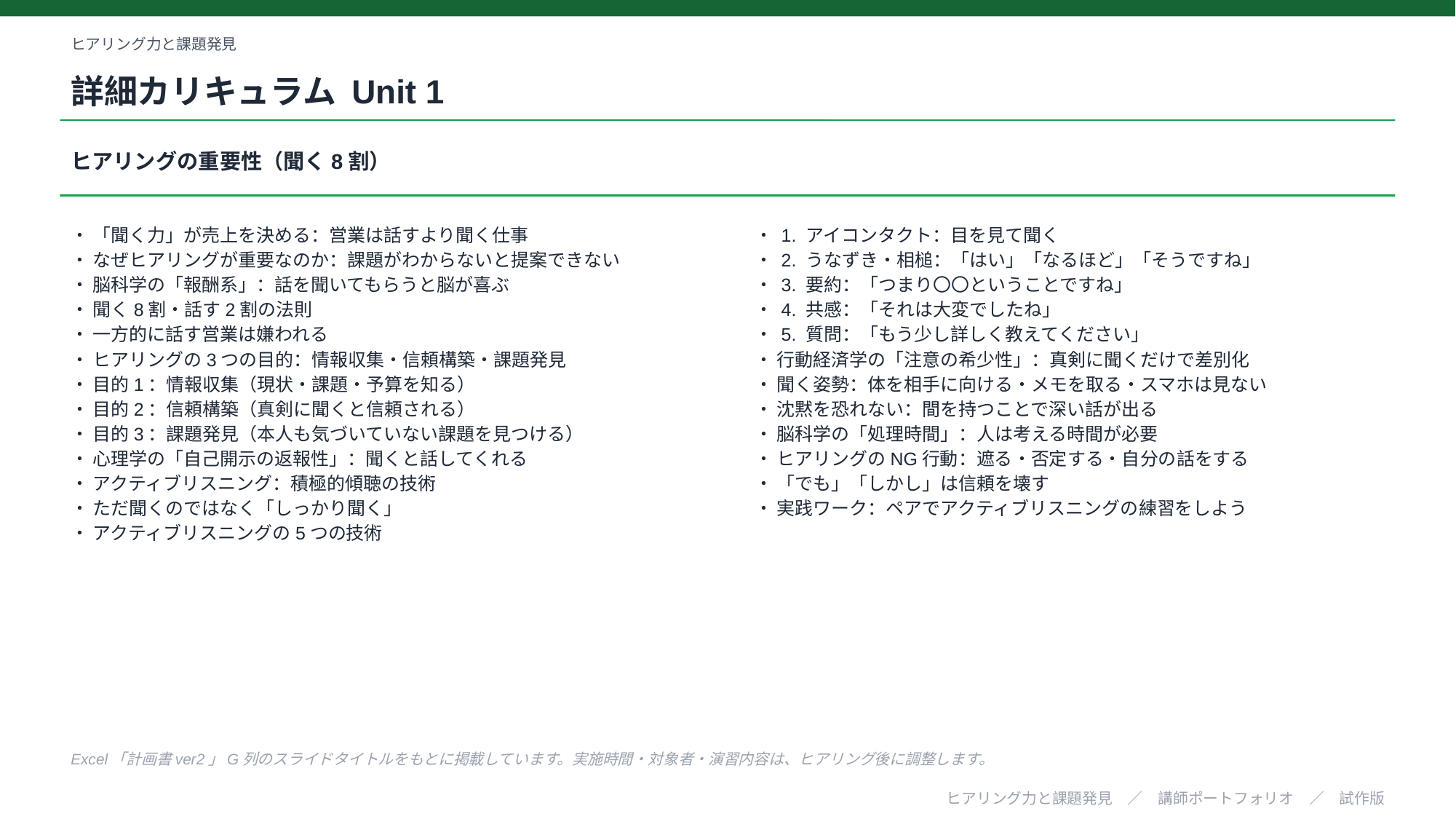

ヒアリング力と課題発見
詳細カリキュラム Unit 1

ヒアリングの重要性（聞く8割）

・ 「聞く力」が売上を決める：営業は話すより聞く仕事
・ なぜヒアリングが重要なのか：課題がわからないと提案できない
・ 脳科学の「報酬系」：話を聞いてもらうと脳が喜ぶ
・ 聞く8割・話す2割の法則
・ 一方的に話す営業は嫌われる
・ ヒアリングの3つの目的：情報収集・信頼構築・課題発見
・ 目的1：情報収集（現状・課題・予算を知る）
・ 目的2：信頼構築（真剣に聞くと信頼される）
・ 目的3：課題発見（本人も気づいていない課題を見つける）
・ 心理学の「自己開示の返報性」：聞くと話してくれる
・ アクティブリスニング：積極的傾聴の技術
・ ただ聞くのではなく「しっかり聞く」
・ アクティブリスニングの5つの技術
・ 1. アイコンタクト：目を見て聞く
・ 2. うなずき・相槌：「はい」「なるほど」「そうですね」
・ 3. 要約：「つまり〇〇ということですね」
・ 4. 共感：「それは大変でしたね」
・ 5. 質問：「もう少し詳しく教えてください」
・ 行動経済学の「注意の希少性」：真剣に聞くだけで差別化
・ 聞く姿勢：体を相手に向ける・メモを取る・スマホは見ない
・ 沈黙を恐れない：間を持つことで深い話が出る
・ 脳科学の「処理時間」：人は考える時間が必要
・ ヒアリングのNG行動：遮る・否定する・自分の話をする
・ 「でも」「しかし」は信頼を壊す
・ 実践ワーク：ペアでアクティブリスニングの練習をしよう
Excel「計画書ver2」G列のスライドタイトルをもとに掲載しています。実施時間・対象者・演習内容は、ヒアリング後に調整します。
ヒアリング力と課題発見　／　講師ポートフォリオ　／　試作版